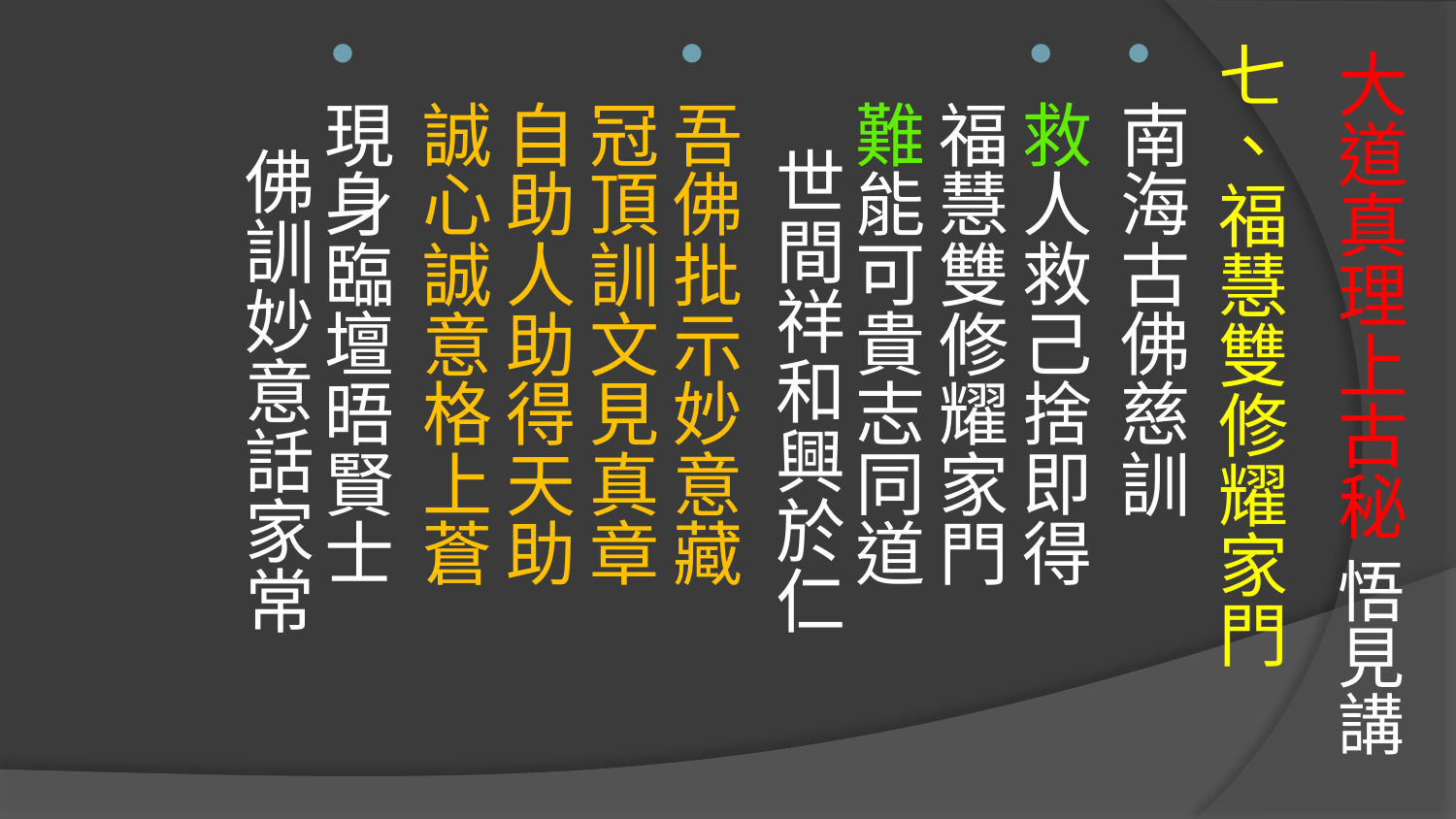

# 大道真理上古秘 悟見講
七、福慧雙修耀家門
南海古佛慈訓
救人救己捨即得             福慧雙修耀家門
難能可貴志同道                世間祥和興於仁
吾佛批示妙意藏             冠頂訓文見真章
自助人助得天助           誠心誠意格上蒼
現身臨壇晤賢士                佛訓妙意話家常